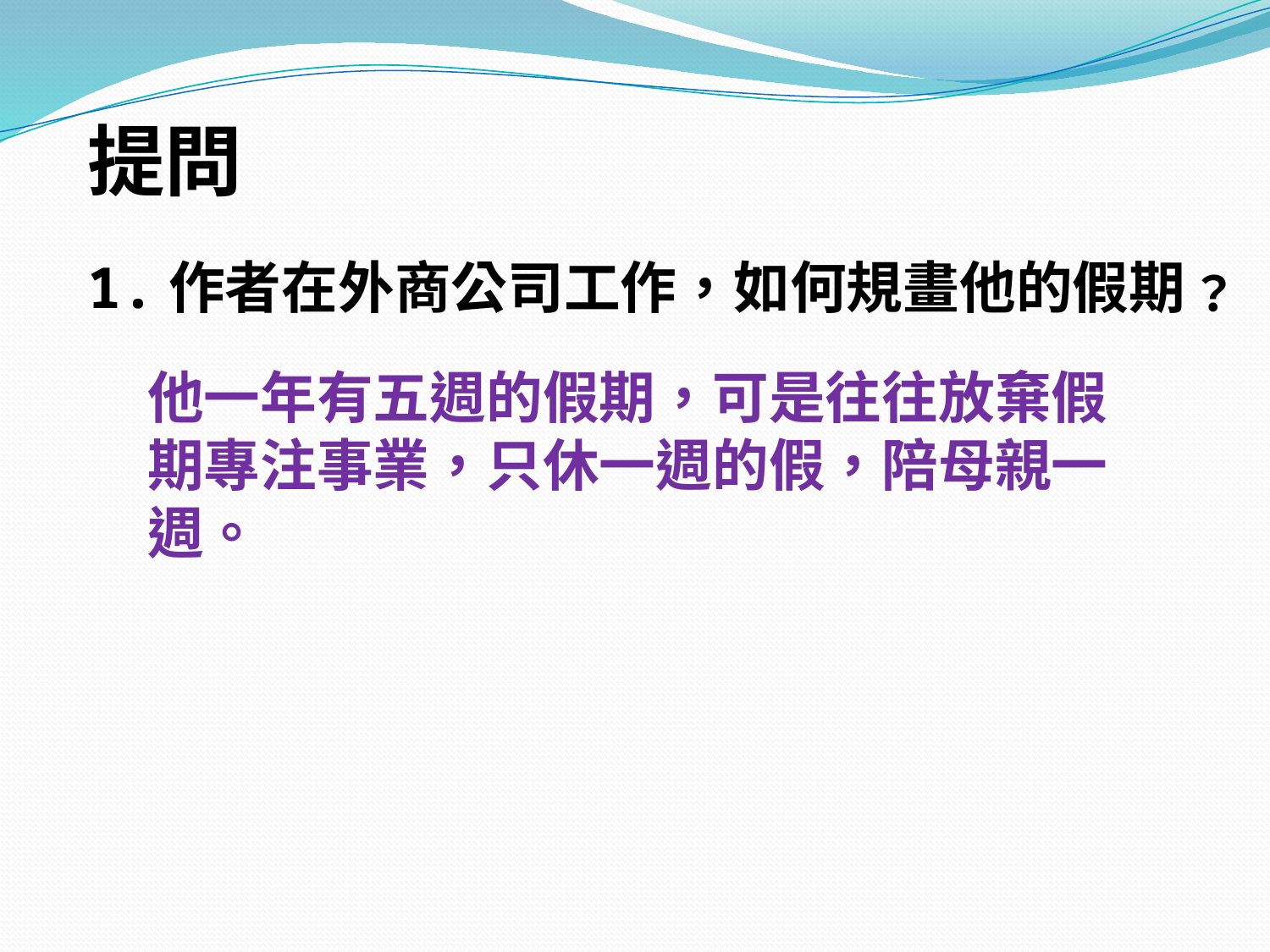

提問
1.作者在外商公司工作，如何規畫他的假期﹖
他一年有五週的假期，可是往往放棄假期專注事業，只休一週的假，陪母親一
週。